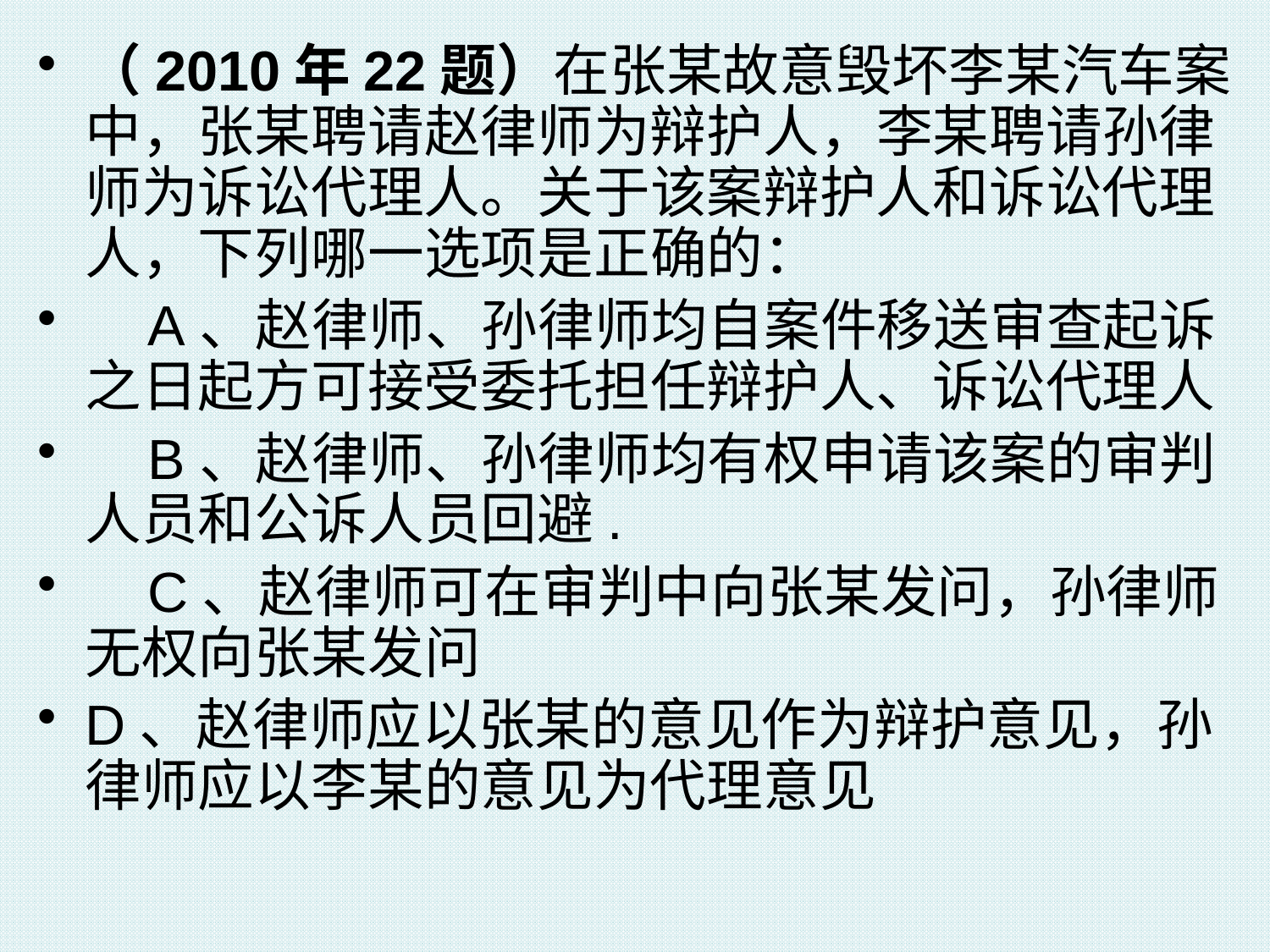

（2010年22题）在张某故意毁坏李某汽车案中，张某聘请赵律师为辩护人，李某聘请孙律师为诉讼代理人。关于该案辩护人和诉讼代理人，下列哪一选项是正确的：
    A、赵律师、孙律师均自案件移送审查起诉之日起方可接受委托担任辩护人、诉讼代理人
    B、赵律师、孙律师均有权申请该案的审判人员和公诉人员回避.
    C、赵律师可在审判中向张某发问，孙律师无权向张某发问
D、赵律师应以张某的意见作为辩护意见，孙律师应以李某的意见为代理意见